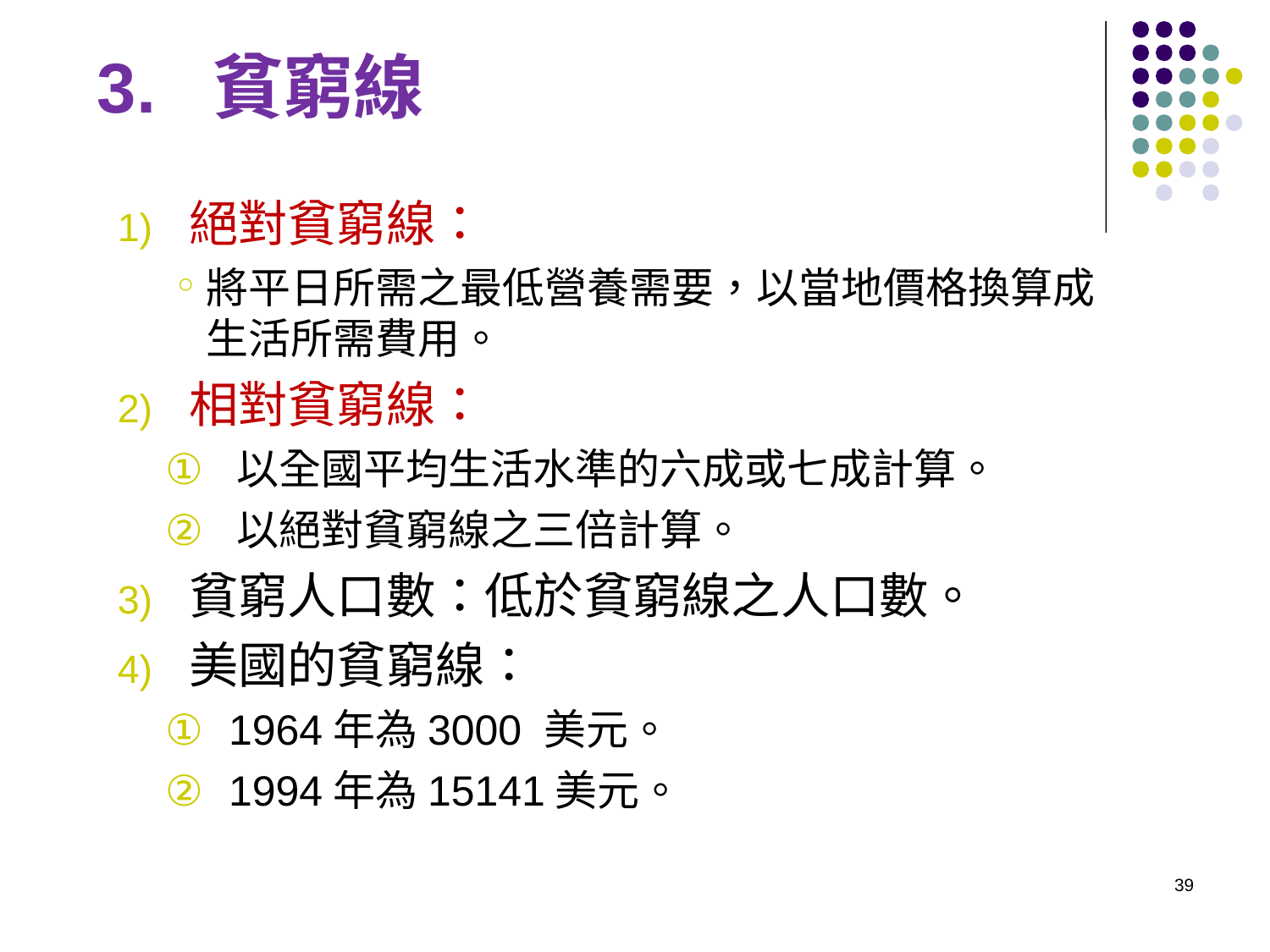

3.  貧窮線
絕對貧窮線：
將平日所需之最低營養需要，以當地價格換算成生活所需費用。
相對貧窮線：
以全國平均生活水準的六成或七成計算。
以絕對貧窮線之三倍計算。
貧窮人口數：低於貧窮線之人口數。
美國的貧窮線：
1964年為3000 美元。
1994年為15141美元。
39